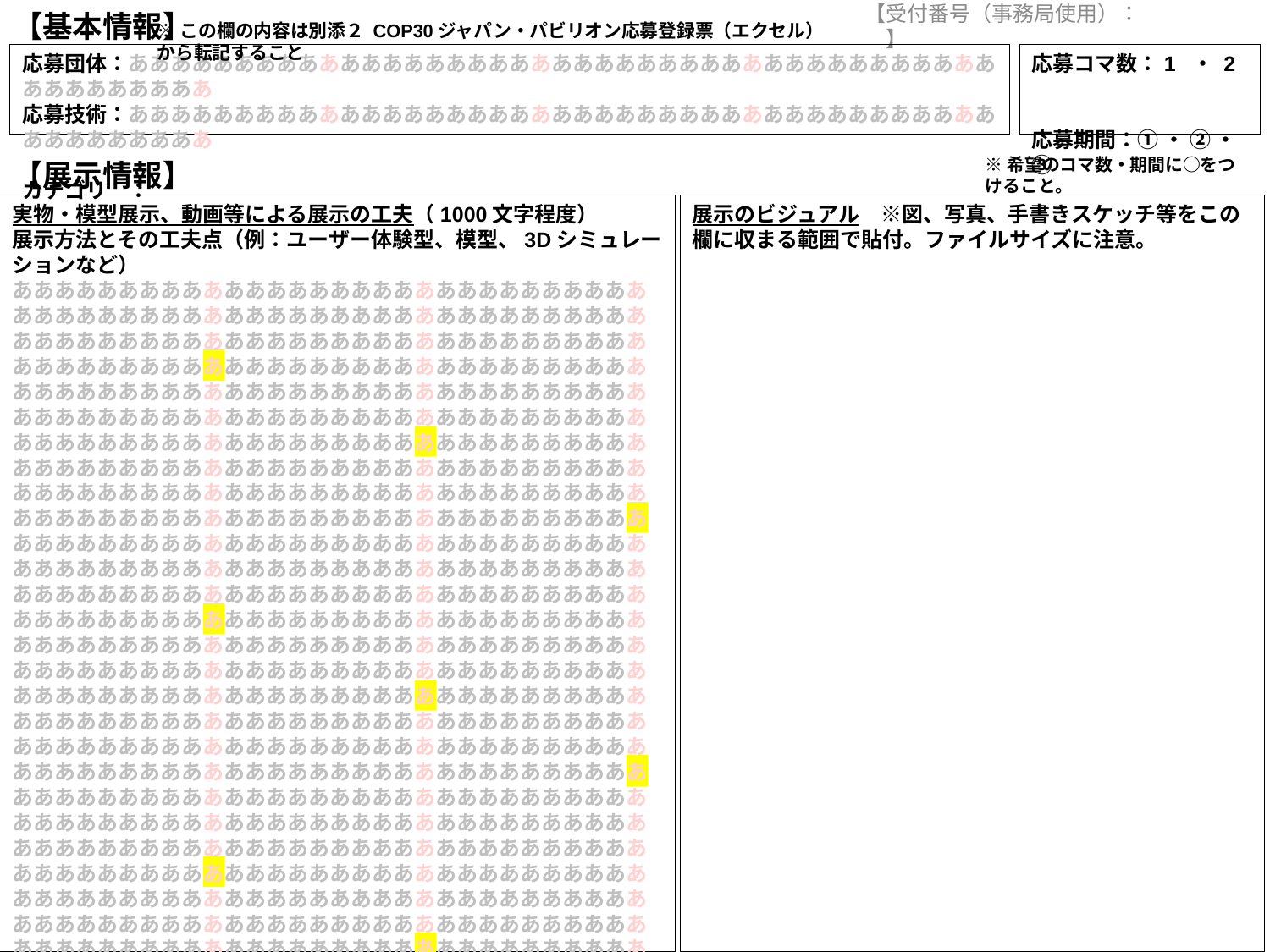

【基本情報】
【受付番号（事務局使用）：　　　　　】
※この欄の内容は別添２ COP30ジャパン・パビリオン応募登録票（エクセル）から転記すること
応募団体：ああああああああああああああああああああああああああああああああああああああああああああああああああ
応募技術：ああああああああああああああああああああああああああああああああああああああああああああああああああ
カテゴリ　：
応募コマ数：1  ・ 2

応募期間：➀ ・ ② ・ ➂
※希望のコマ数・期間に○をつけること。
# 【展示情報】
実物・模型展示、動画等による展示の工夫（1000文字程度）
展示方法とその工夫点（例：ユーザー体験型、模型、3Dシミュレーションなど）
ああああああああああああああああああああああああああああああああああああああああああああああああああああああああああああああああああああああああああああああああああああああああああああああああああああああああああああああああああああああああああああああああああああああああああああああああああああああああああああああああああああああああああああああああああああああああああああああああああああああああああああああああああああああああああああああああああああああああああああああああああああああああああああああああああああああああああああああああああああああああああああああああああああああああああああああああああああああああああああああああああああああああああああああああああああああああああああああああああああああああああああああああああああああああああああああああああああああああああああああああああああああああああああああああああああああああああああああああああああああああああああああああああああああああああああああああああああああああああああああああああああああああああああああああああああああああああああああああああああああああああああああああああああああああああああああああああああああああああああああああああああああああああああああああああああああああああああああああああああああああああああああああああああああああああああああああああああああああああああああああああああああああああああああああああああああああああああああああああああああああああああああああああああああああああああああああああああああああああああああああああああああああああああああああああああああああああああああああああああああああああああああああああああああああああああああああああああああああああああああああああああああああああああああああああああああああああああああああああああああああああああああああああああああああああああああああああああああああああああああああああああああああああああああああああああああああああああああああああああああああああああああああああああああああああああああああああああああああああああああああああああああああああああああああああああああああああああああああああああああああ
展示のビジュアル　※図、写真、手書きスケッチ等をこの欄に収まる範囲で貼付。ファイルサイズに注意。